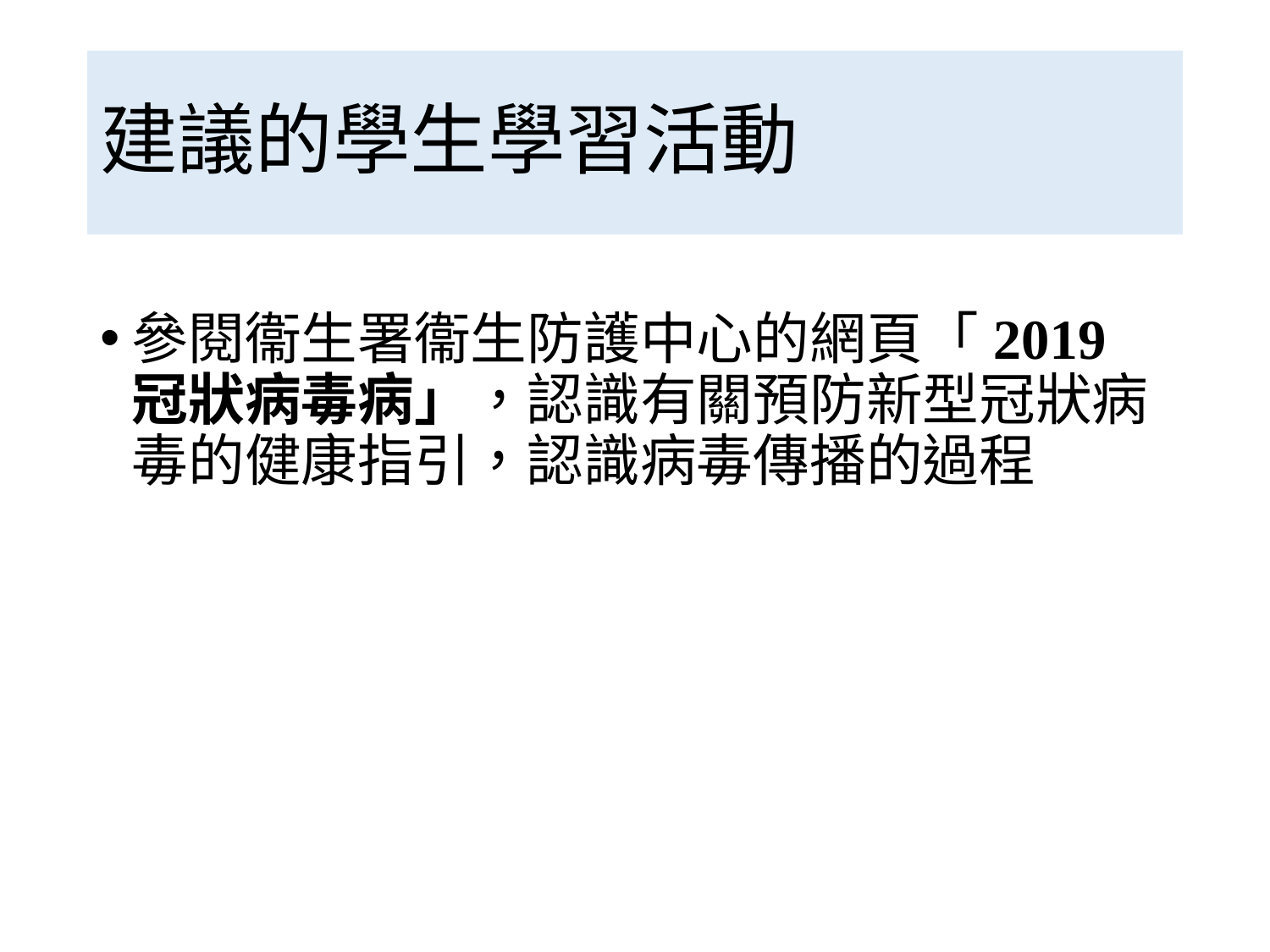

建議的學生學習活動
參閱衞生署衞生防護中心的網頁「2019冠狀病毒病」，認識有關預防新型冠狀病毒的健康指引，認識病毒傳播的過程